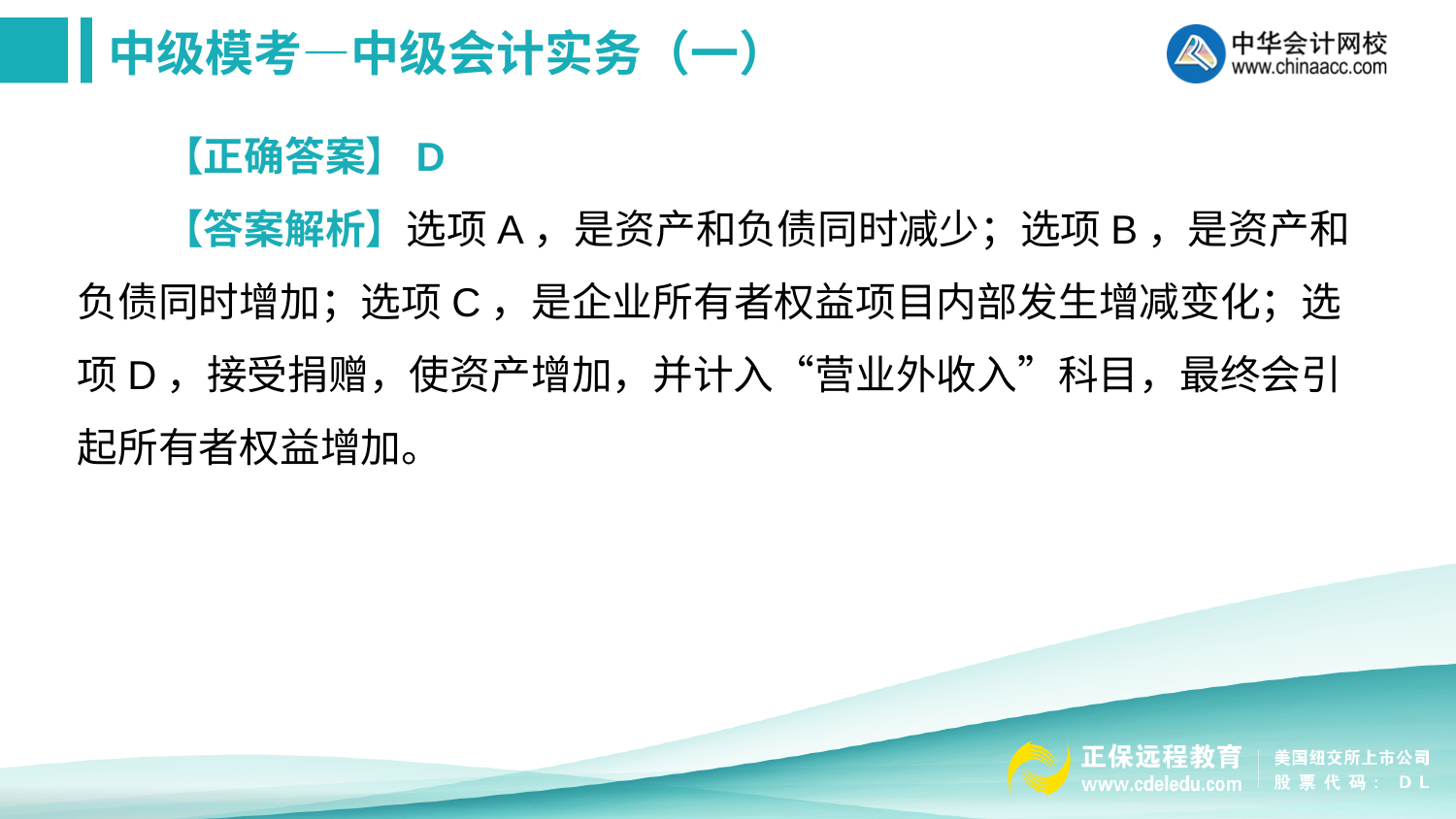

【正确答案】D
【答案解析】选项A，是资产和负债同时减少；选项B，是资产和负债同时增加；选项C，是企业所有者权益项目内部发生增减变化；选项D，接受捐赠，使资产增加，并计入“营业外收入”科目，最终会引起所有者权益增加。